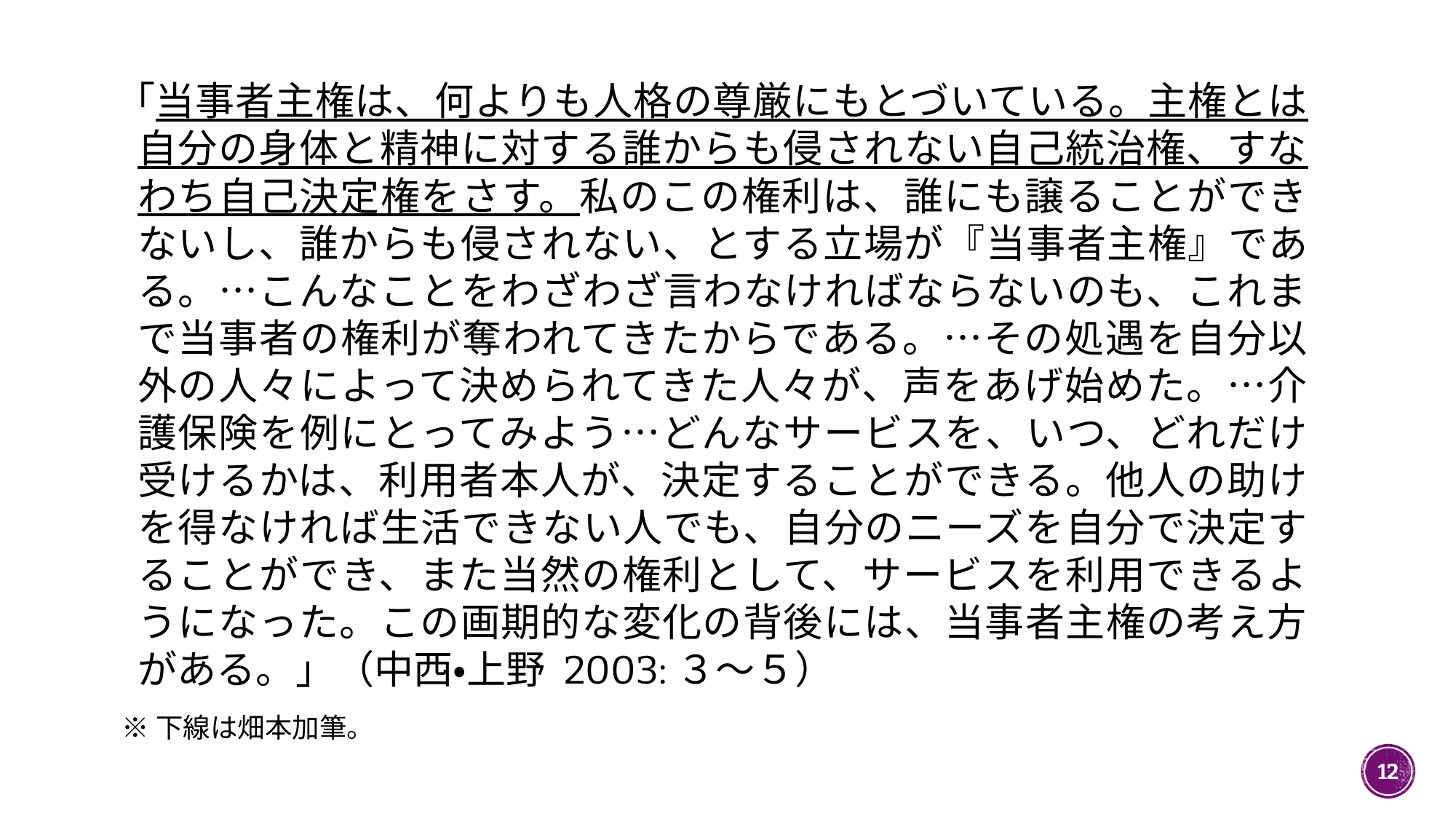

「当事者主権は、何よりも人格の尊厳にもとづいている。主権とは自分の身体と精神に対する誰からも侵されない自己統治権、すなわち自己決定権をさす。私のこの権利は、誰にも譲ることができないし、誰からも侵されない、とする立場が『当事者主権』である。…こんなことをわざわざ言わなければならないのも、これまで当事者の権利が奪われてきたからである。…その処遇を自分以外の人々によって決められてきた人々が、声をあげ始めた。…介護保険を例にとってみよう…どんなサービスを、いつ、どれだけ受けるかは、利用者本人が、決定することができる。他人の助けを得なければ生活できない人でも、自分のニーズを自分で決定することができ、また当然の権利として、サービスを利用できるようになった。この画期的な変化の背後には、当事者主権の考え方がある。」（中西・上野 2003:３～５）
 ※下線は畑本加筆。
12